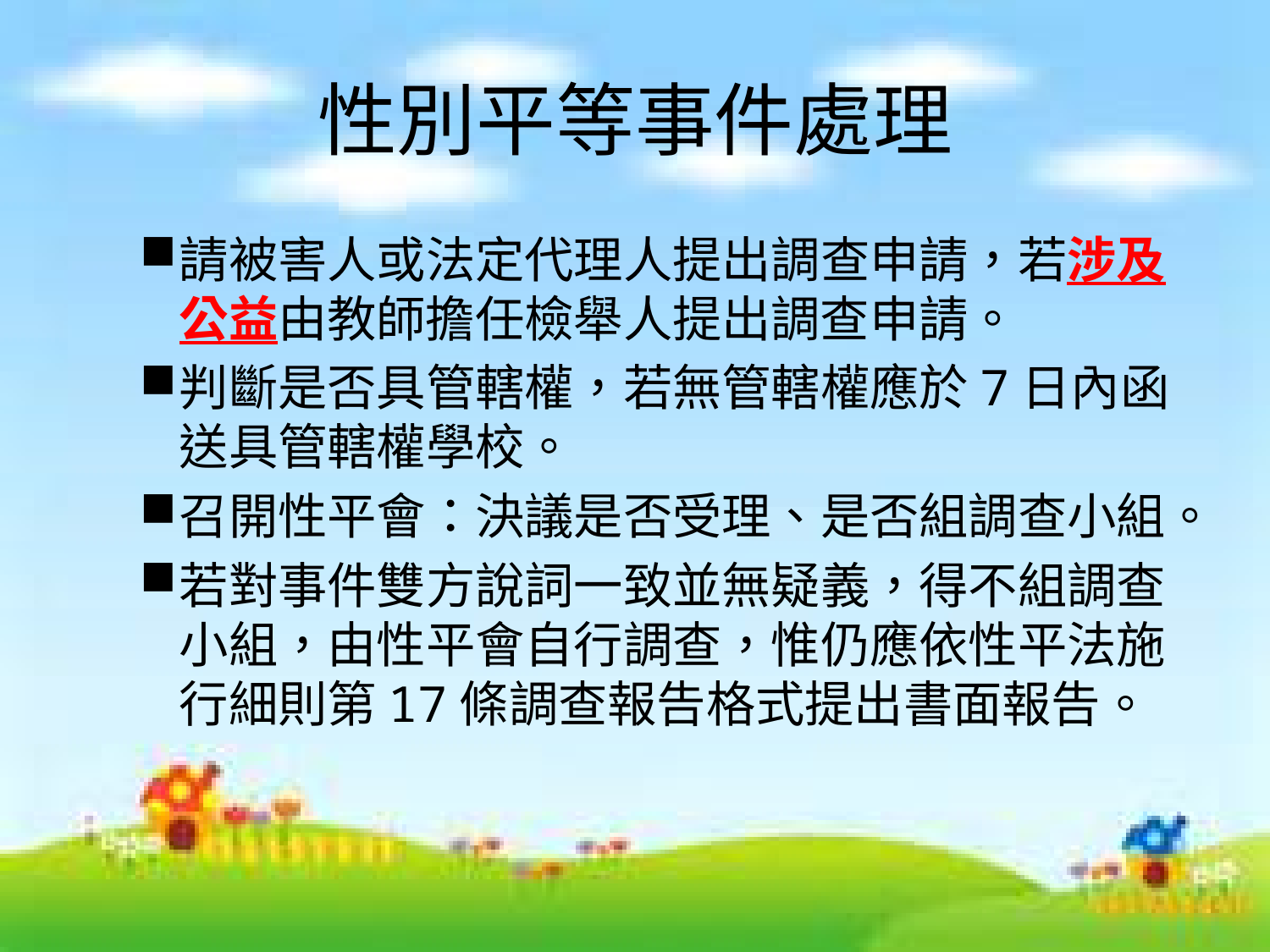

# 性別平等事件處理
請被害人或法定代理人提出調查申請，若涉及公益由教師擔任檢舉人提出調查申請。
判斷是否具管轄權，若無管轄權應於7日內函送具管轄權學校。
召開性平會：決議是否受理、是否組調查小組。
若對事件雙方說詞一致並無疑義，得不組調查小組，由性平會自行調查，惟仍應依性平法施行細則第17條調查報告格式提出書面報告。